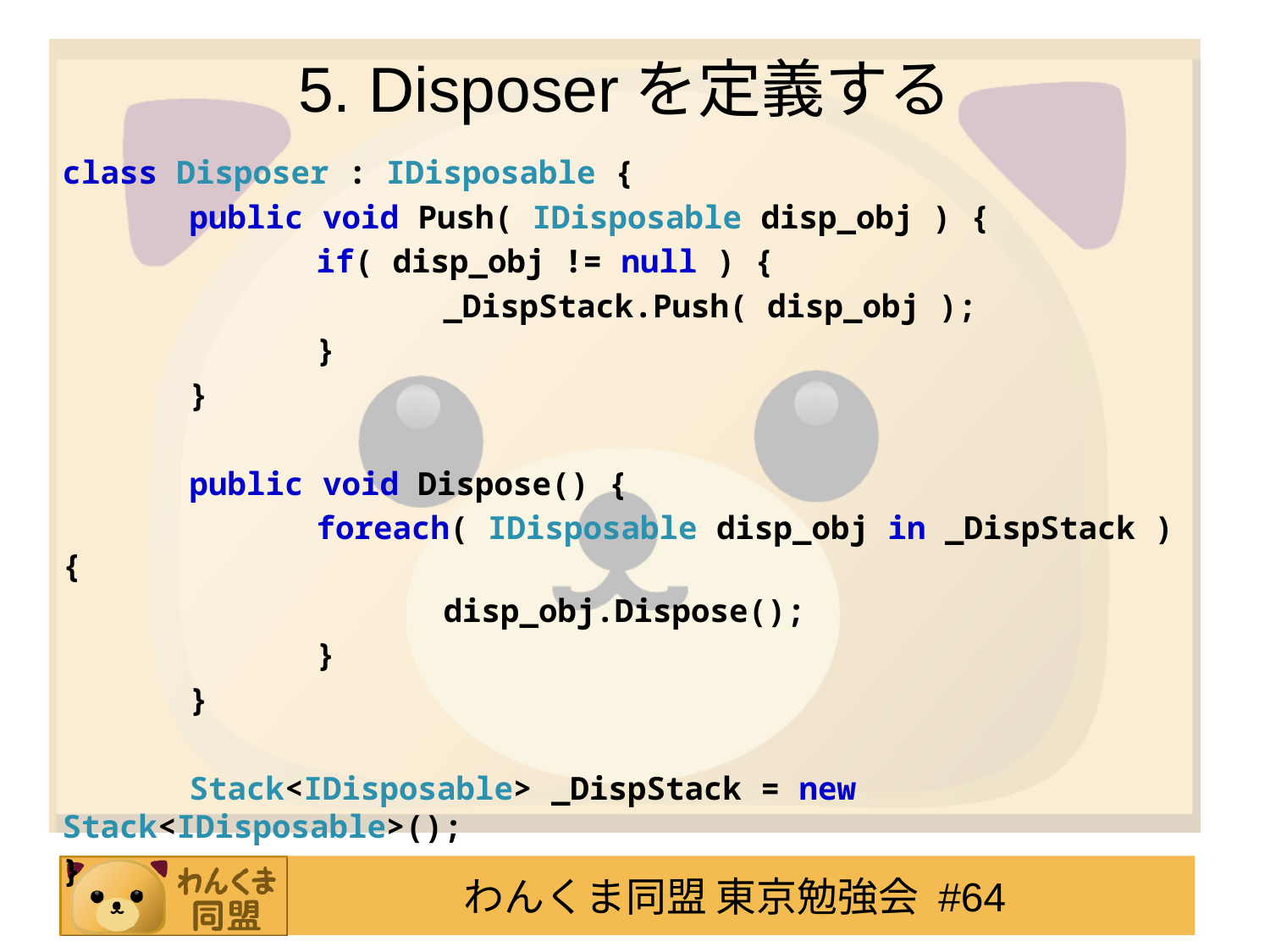

# 5. Disposerを定義する
class Disposer : IDisposable {
	public void Push( IDisposable disp_obj ) {
		if( disp_obj != null ) {
			_DispStack.Push( disp_obj );
		}
	}

	public void Dispose() {
		foreach( IDisposable disp_obj in _DispStack ) {
			disp_obj.Dispose();
		}
	}

	Stack<IDisposable> _DispStack = new Stack<IDisposable>();
}